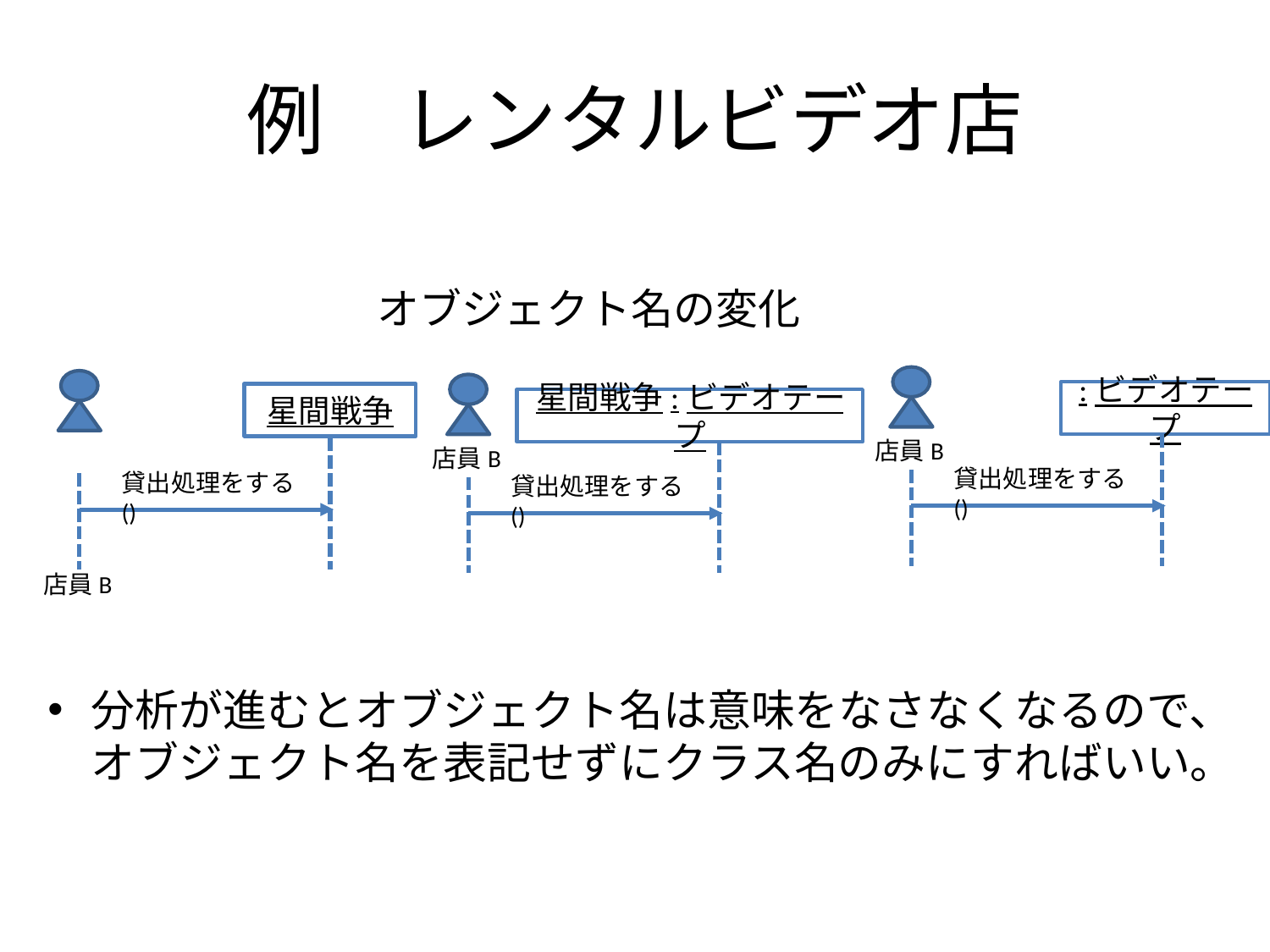

# 例　レンタルビデオ店
オブジェクト名の変化

:ビデオテープ
星間戦争
星間戦争:ビデオテープ

店員B
店員B
貸出処理をする()
貸出処理をする()
貸出処理をする()
店員B
分析が進むとオブジェクト名は意味をなさなくなるので、オブジェクト名を表記せずにクラス名のみにすればいい。